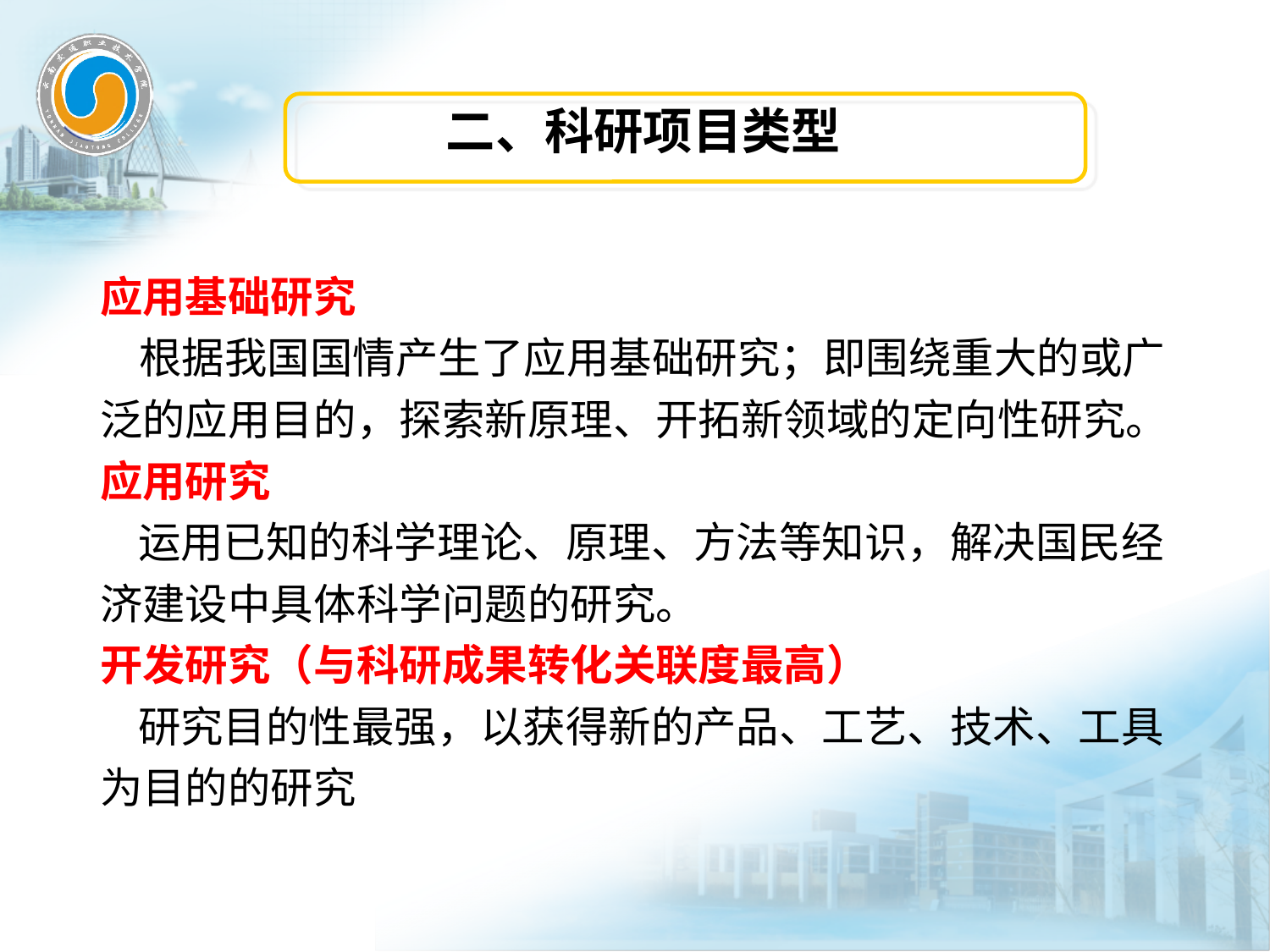

二、科研项目类型

应用基础研究
    根据我国国情产生了应用基础研究；即围绕重大的或广泛的应用目的，探索新原理、开拓新领域的定向性研究。
应用研究
    运用已知的科学理论、原理、方法等知识，解决国民经济建设中具体科学问题的研究。
开发研究（与科研成果转化关联度最高）
    研究目的性最强，以获得新的产品、工艺、技术、工具为目的的研究